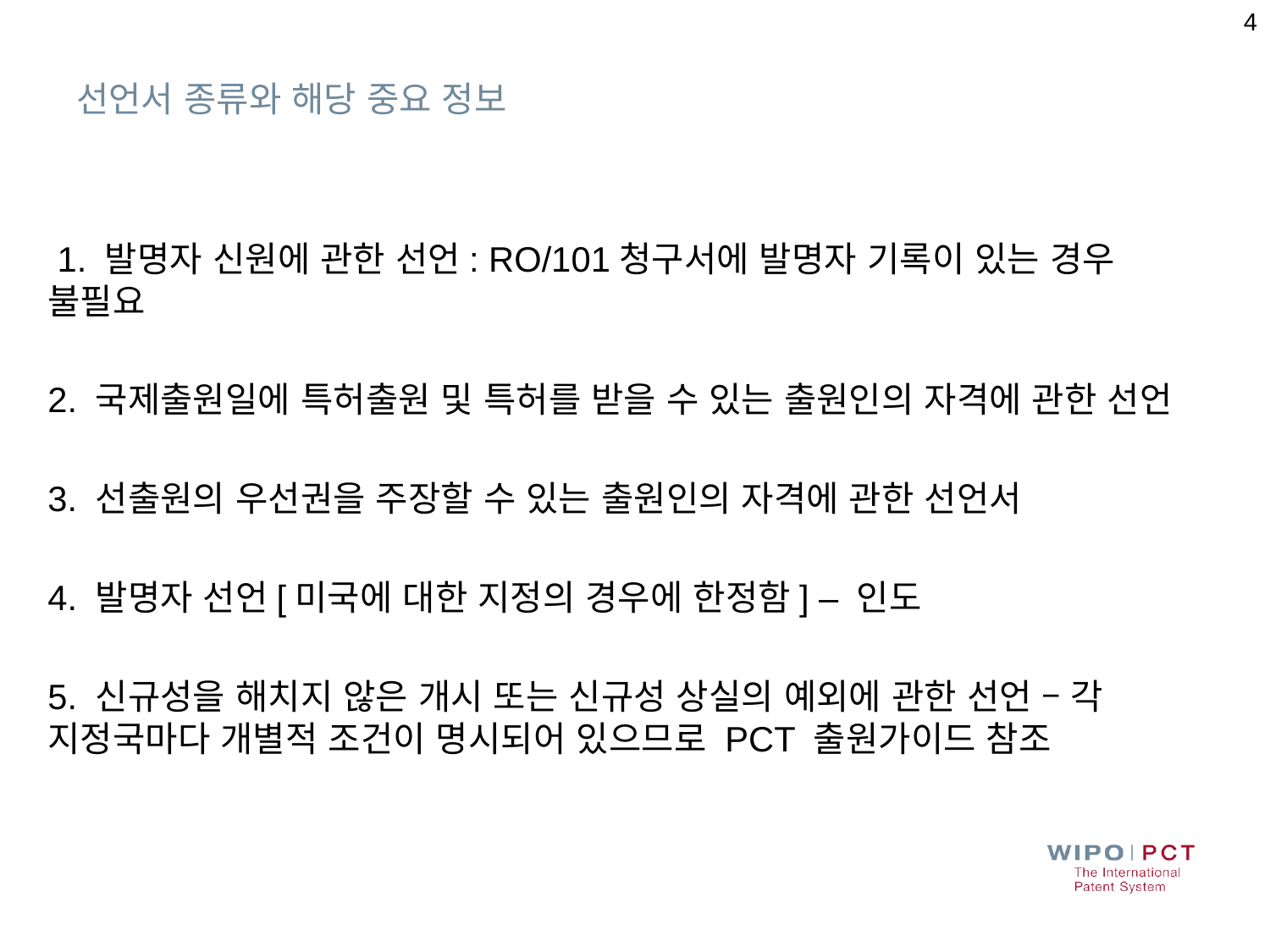

4
# 선언서 종류와 해당 중요 정보

 1. 발명자 신원에 관한 선언: RO/101청구서에 발명자 기록이 있는 경우 불필요

2. 국제출원일에 특허출원 및 특허를 받을 수 있는 출원인의 자격에 관한 선언

3. 선출원의 우선권을 주장할 수 있는 출원인의 자격에 관한 선언서

4. 발명자 선언[미국에 대한 지정의 경우에 한정함] – 인도

5. 신규성을 해치지 않은 개시 또는 신규성 상실의 예외에 관한 선언 – 각 지정국마다 개별적 조건이 명시되어 있으므로 PCT 출원가이드 참조